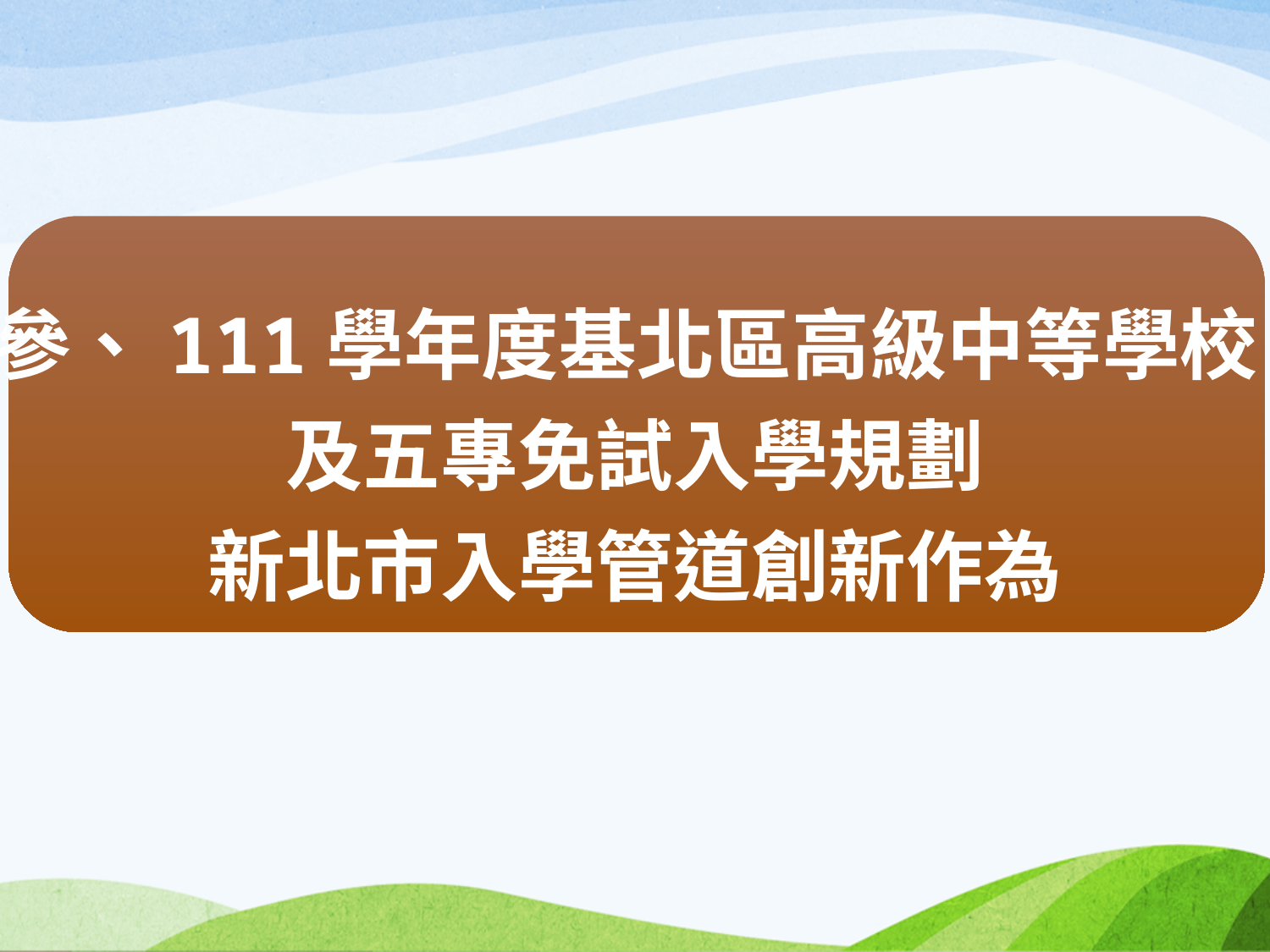

參、111學年度基北區高級中等學校
及五專免試入學規劃
新北市入學管道創新作為